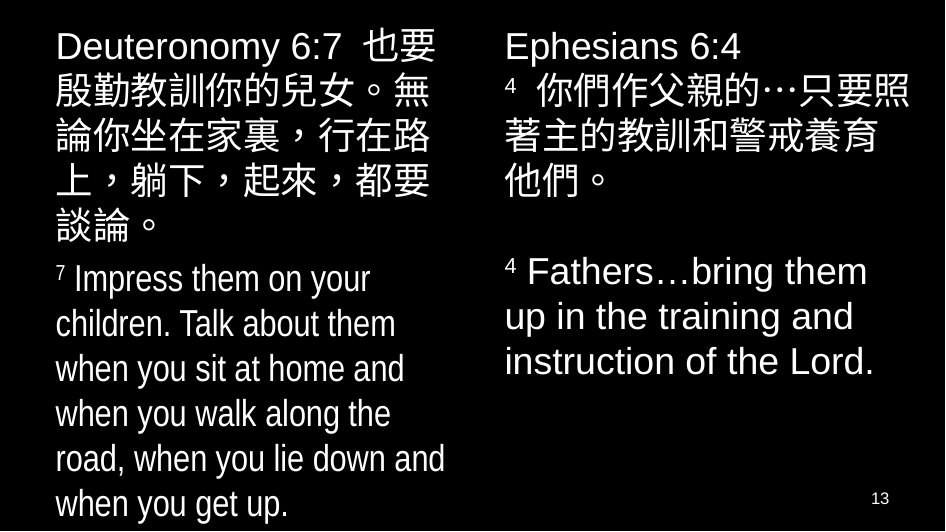

Deuteronomy 6:7 也要殷勤教訓你的兒女。無論你坐在家裏，行在路上，躺下，起來，都要談論。
7 Impress them on your children. Talk about them when you sit at home and when you walk along the road, when you lie down and when you get up.

Ephesians 6:4
4 你們作父親的…只要照著主的教訓和警戒養育他們。

4 Fathers…bring them up in the training and instruction of the Lord.

13